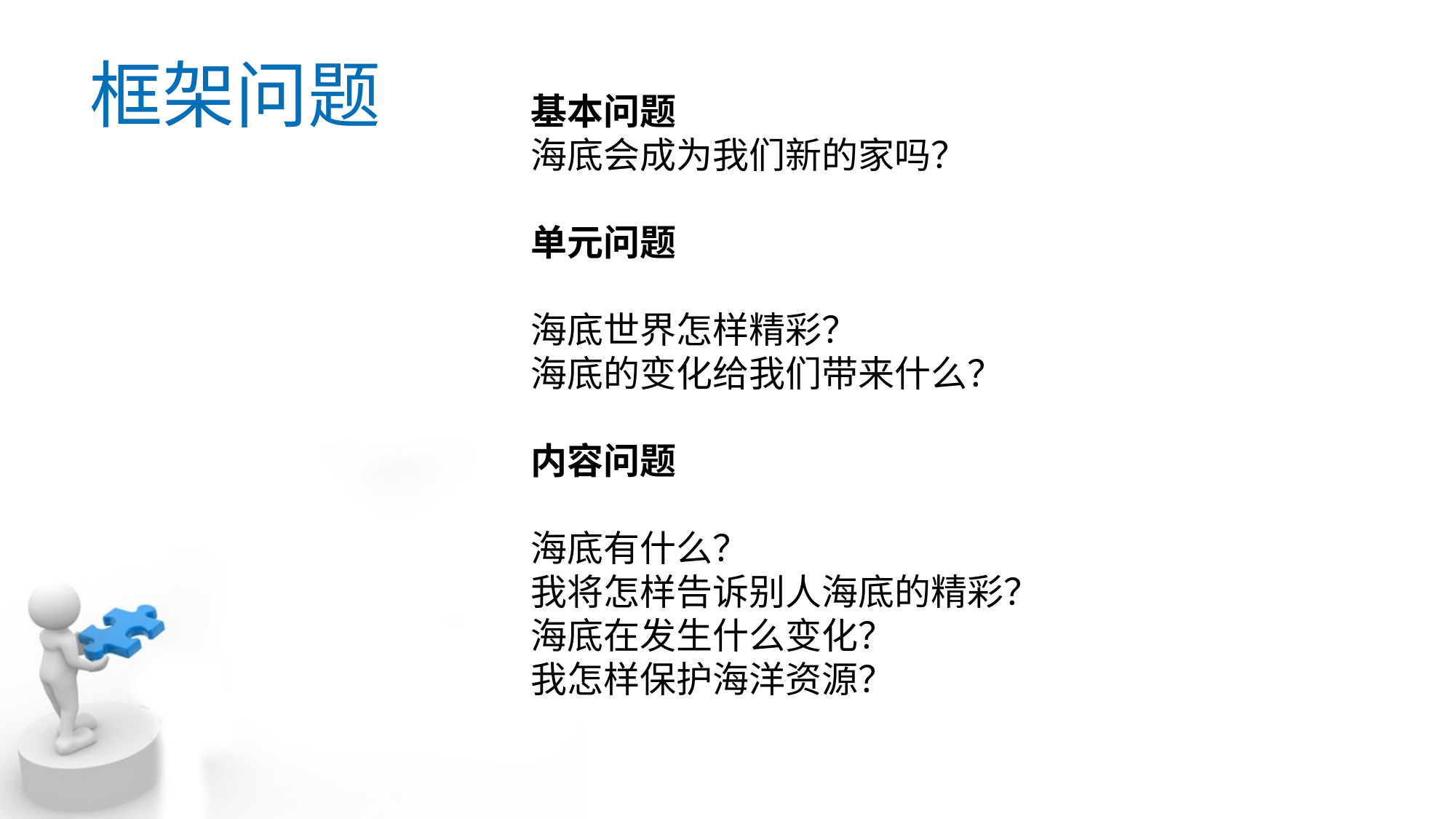

框架问题
基本问题
海底会成为我们新的家吗？

单元问题
海底世界怎样精彩？
海底的变化给我们带来什么？

内容问题
海底有什么？
我将怎样告诉别人海底的精彩？
海底在发生什么变化？
我怎样保护海洋资源？